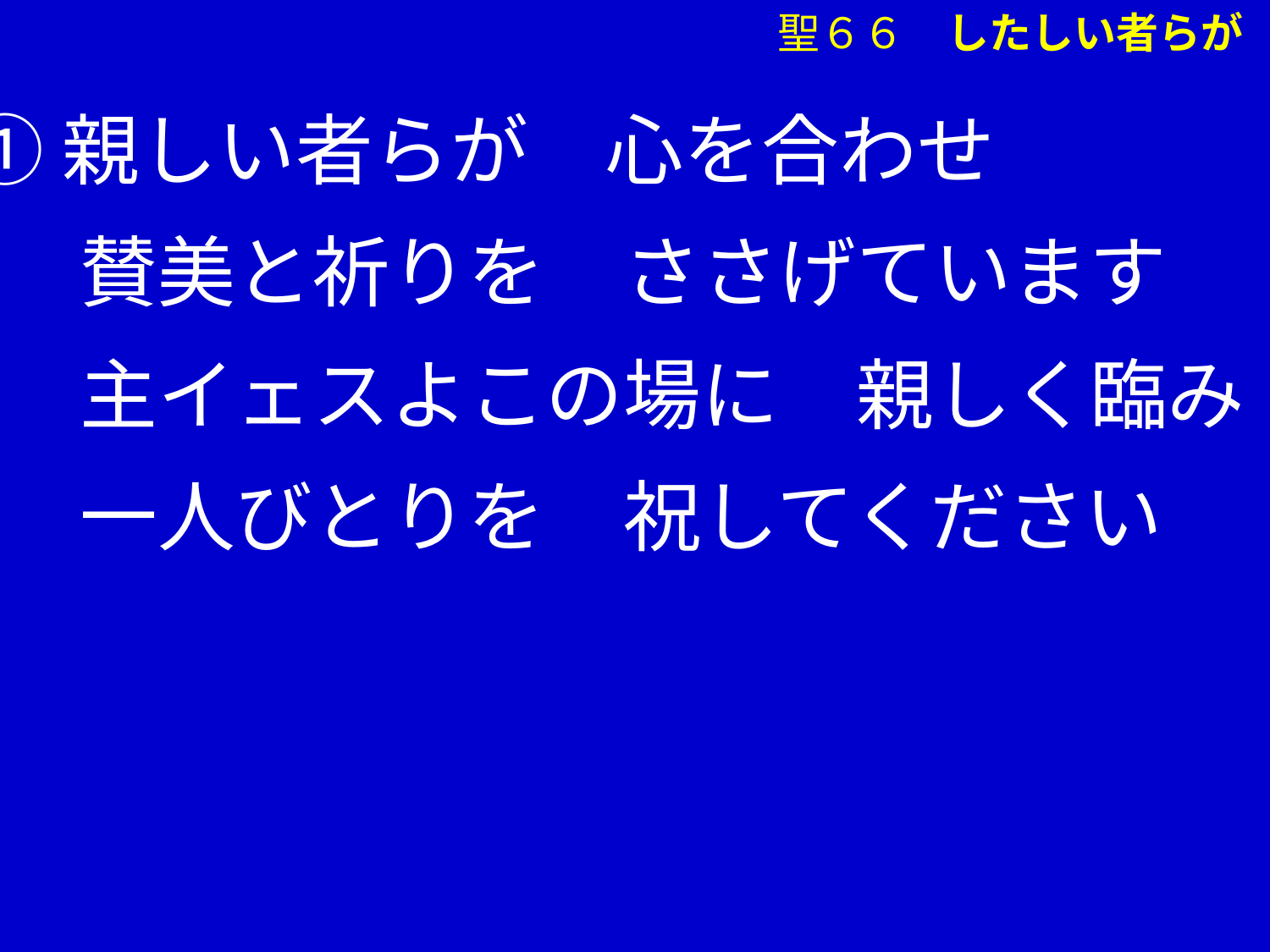

①親しい者らが　心を合わせ
 　賛美と祈りを　ささげています
 　主イェスよこの場に　親しく臨み
 　一人びとりを　祝してください
聖６６　したしい者らが